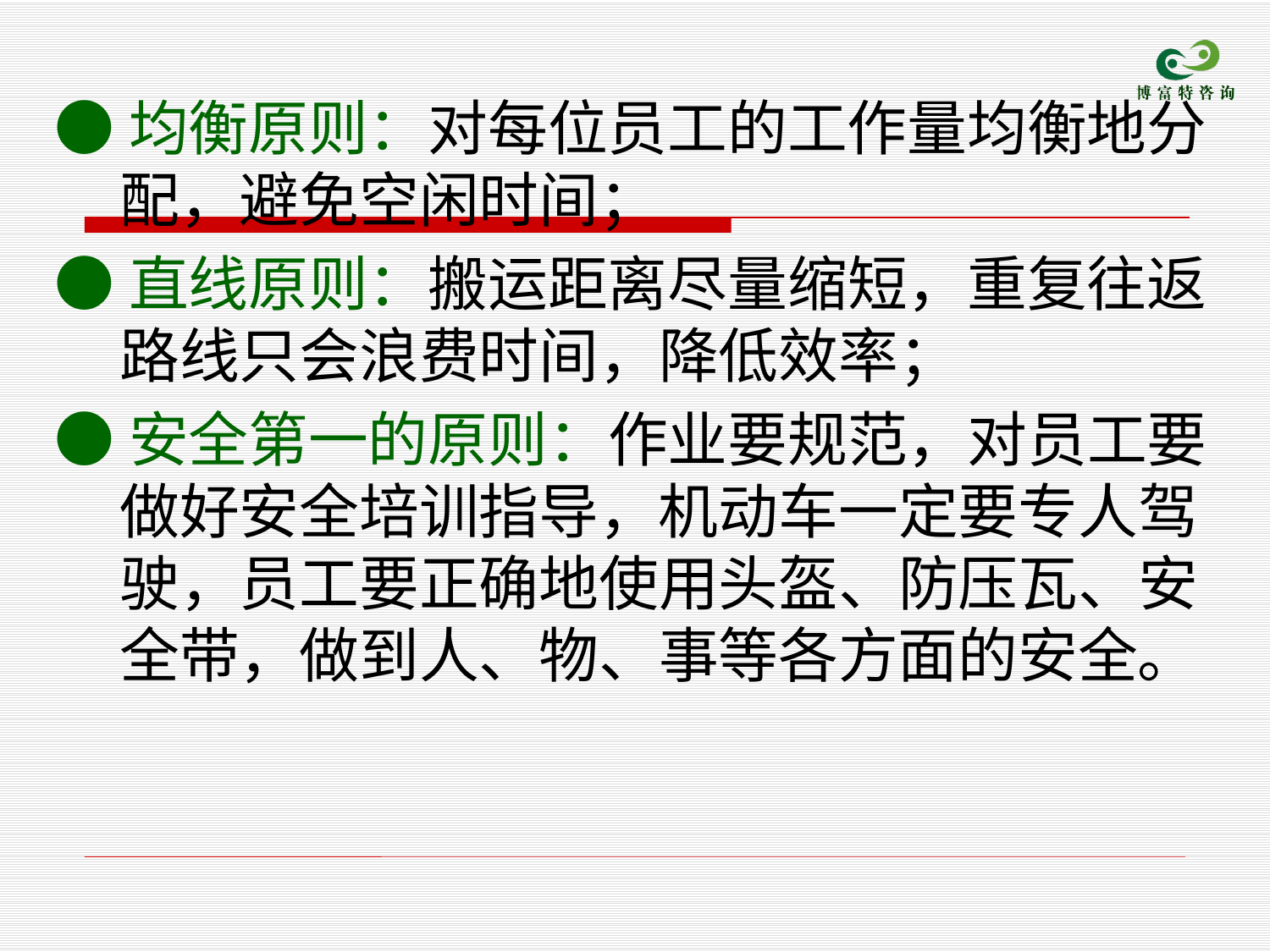

●均衡原则：对每位员工的工作量均衡地分配，避免空闲时间；
●直线原则：搬运距离尽量缩短，重复往返路线只会浪费时间，降低效率；
●安全第一的原则：作业要规范，对员工要做好安全培训指导，机动车一定要专人驾驶，员工要正确地使用头盔、防压瓦、安全带，做到人、物、事等各方面的安全。

718